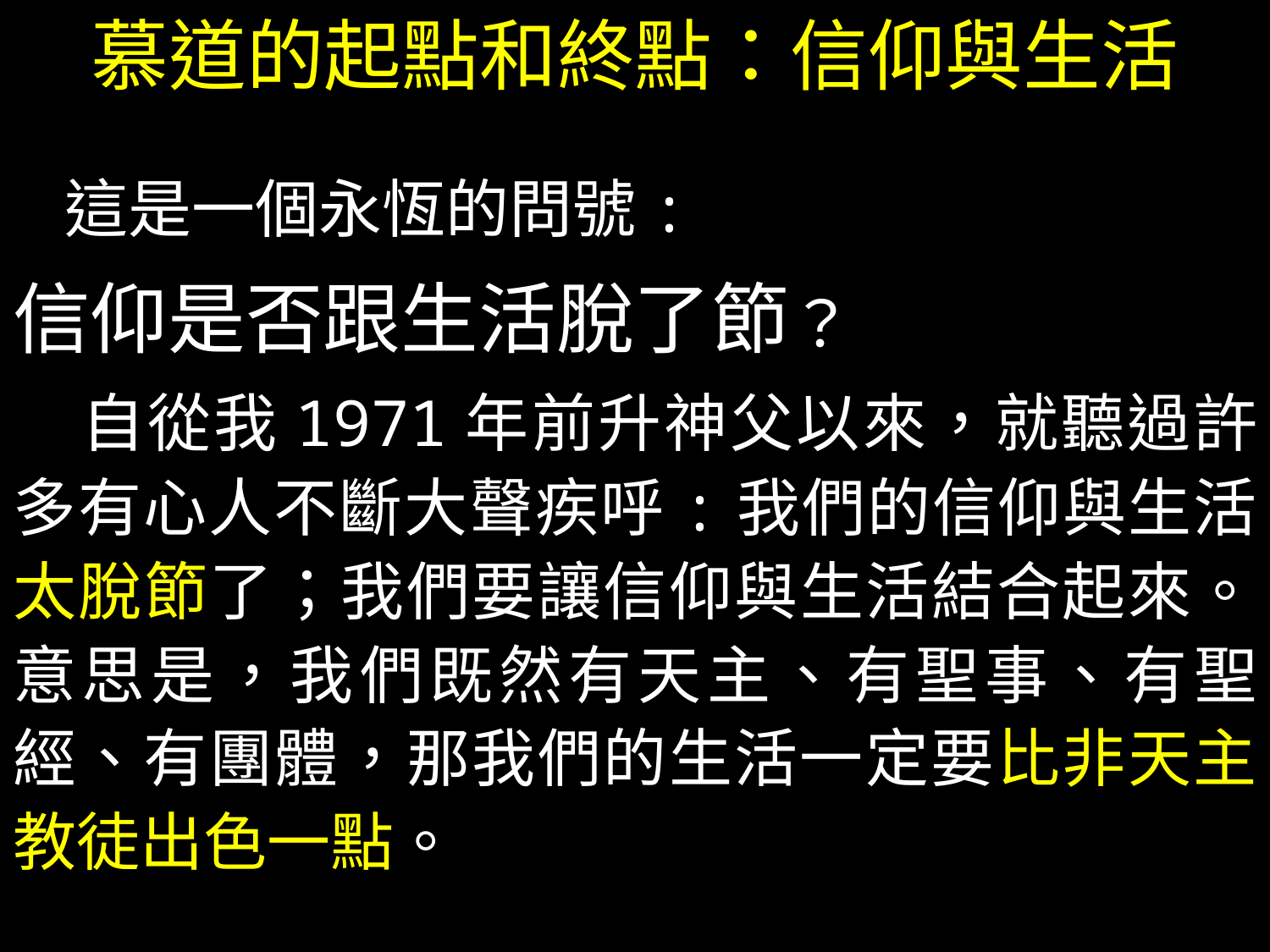

慕道的起點和終點：信仰與生活

   這是一個永恆的問號:
信仰是否跟生活脫了節？
   自從我1971年前升神父以來，就聽過許多有心人不斷大聲疾呼:我們的信仰與生活太脫節了；我們要讓信仰與生活結合起來。意思是，我們既然有天主、有聖事、有聖經、有團體，那我們的生活一定要比非天主教徒出色一點。